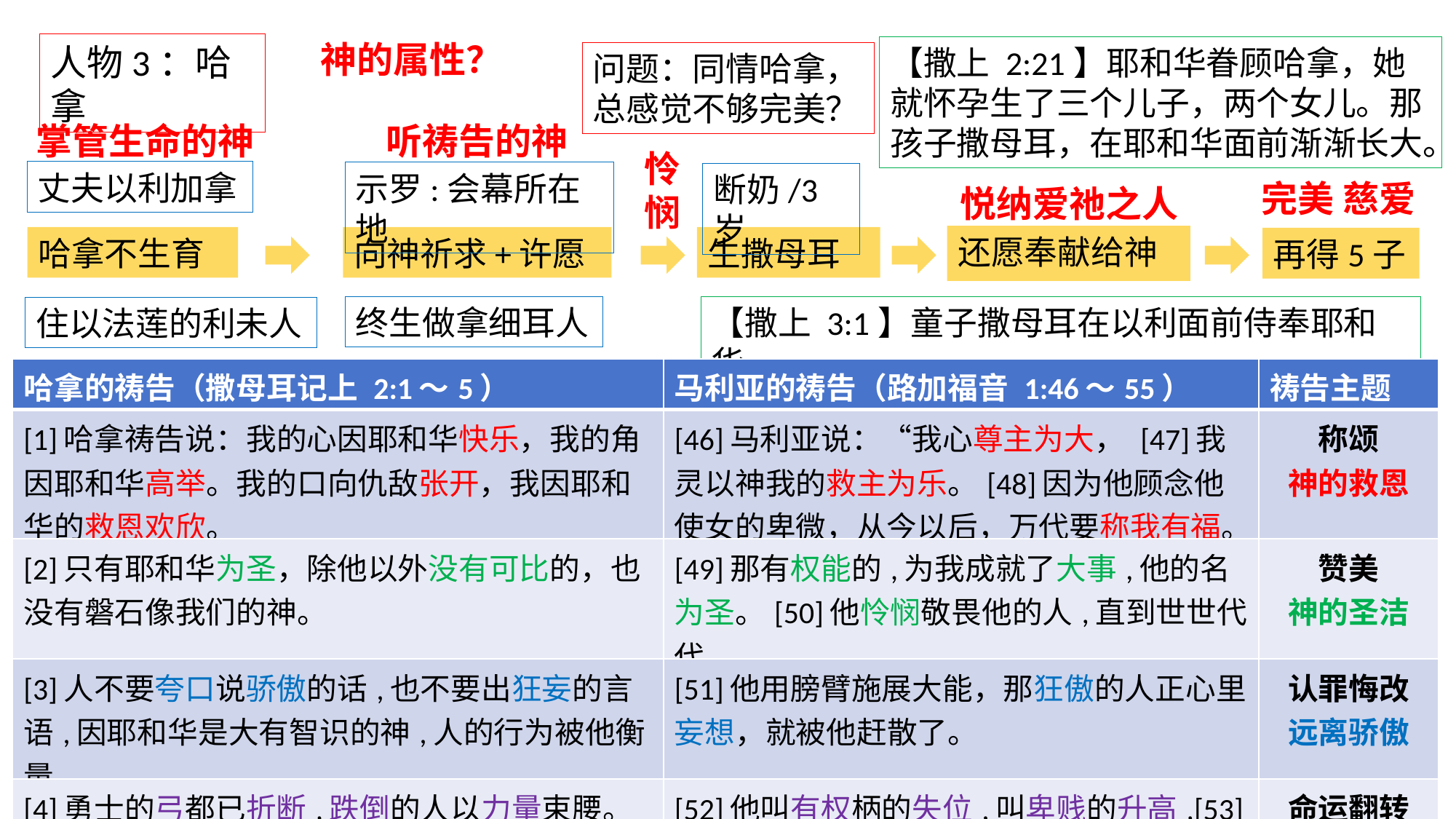

神的属性？
人物3：哈拿
【撒上 2:21】耶和华眷顾哈拿，她就怀孕生了三个儿子，两个女儿。那孩子撒母耳，在耶和华面前渐渐长大。
问题：同情哈拿，总感觉不够完美？
听祷告的神
掌管生命的神
怜悯
丈夫以利加拿
示罗:会幕所在地
断奶/3岁
完美 慈爱
悦纳爱祂之人
还愿奉献给神
哈拿不生育
向神祈求+许愿
生撒母耳
再得5子

终生做拿细耳人
【撒上 3:1】童子撒母耳在以利面前侍奉耶和华
住以法莲的利未人
| 哈拿的祷告（撒母耳记上 2:1～5） | 马利亚的祷告（路加福音 1:46～55） | 祷告主题 |
| --- | --- | --- |
| [1]哈拿祷告说：我的心因耶和华快乐，我的角因耶和华高举。我的口向仇敌张开，我因耶和华的救恩欢欣。 | [46]马利亚说：“我心尊主为大， [47]我灵以神我的救主为乐。[48]因为他顾念他使女的卑微，从今以后，万代要称我有福。 | 称颂 神的救恩 |
| [2]只有耶和华为圣，除他以外没有可比的，也没有磐石像我们的神。 | [49]那有权能的,为我成就了大事,他的名为圣。[50]他怜悯敬畏他的人,直到世世代代。 | 赞美 神的圣洁 |
| [3]人不要夸口说骄傲的话,也不要出狂妄的言语,因耶和华是大有智识的神,人的行为被他衡量。 | [51]他用膀臂施展大能，那狂傲的人正心里妄想，就被他赶散了。 | 认罪悔改 远离骄傲 |
| [4]勇士的弓都已折断,跌倒的人以力量束腰。[5]素来饱足的,反作佣人求食;饥饿的,再不饥饿. | [52]他叫有权柄的失位,叫卑贱的升高,[53]叫饥饿的得饱美食,叫富足的空手回去。 | 命运翻转 神的权能 |